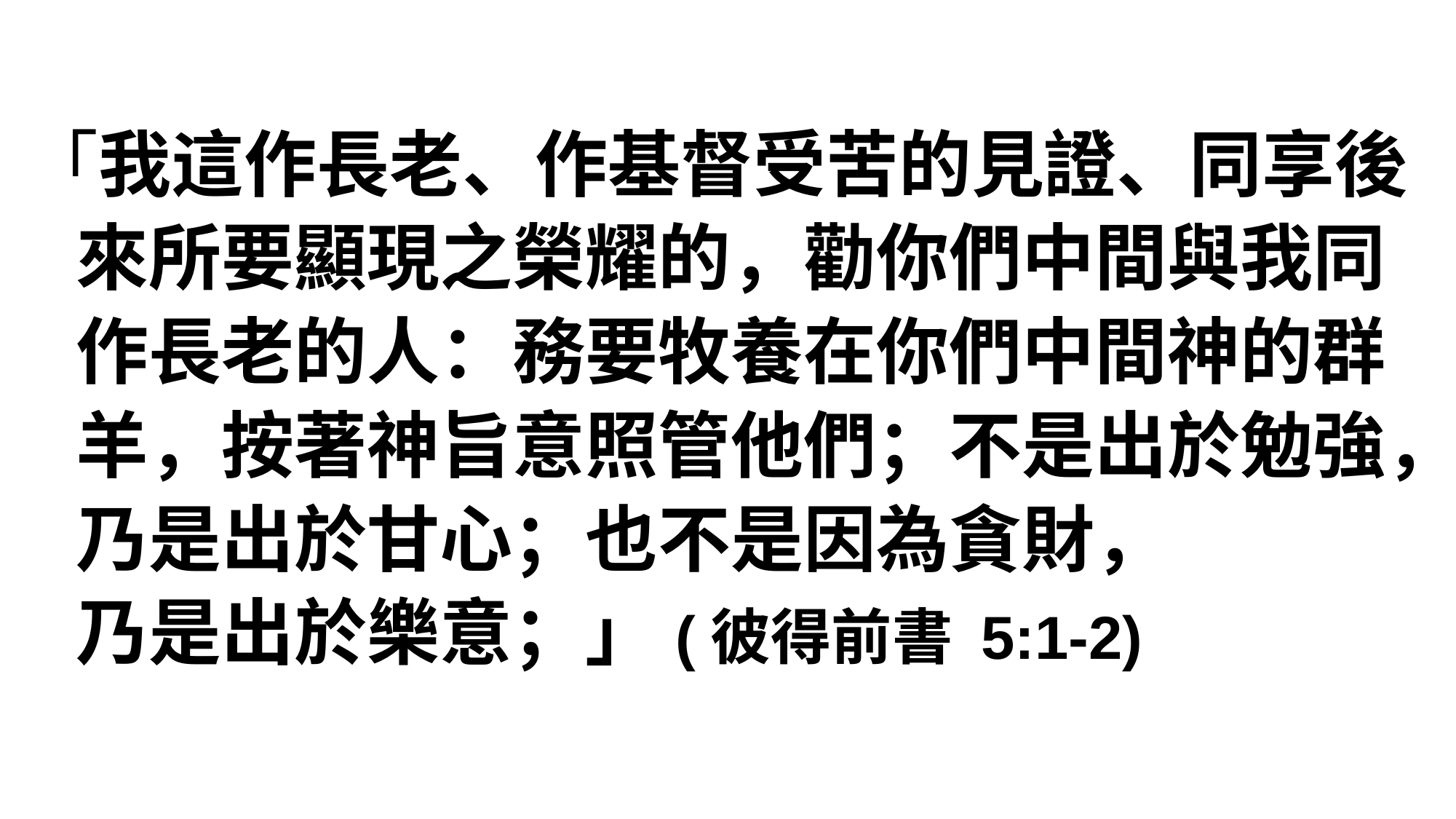

「我這作長老、作基督受苦的見證、同享後
  來所要顯現之榮耀的，勸你們中間與我同
  作長老的人：務要牧養在你們中間神的群
  羊，按著神旨意照管他們；不是出於勉強，
  乃是出於甘心；也不是因為貪財，
  乃是出於樂意；」(彼得前書 5:1-2)